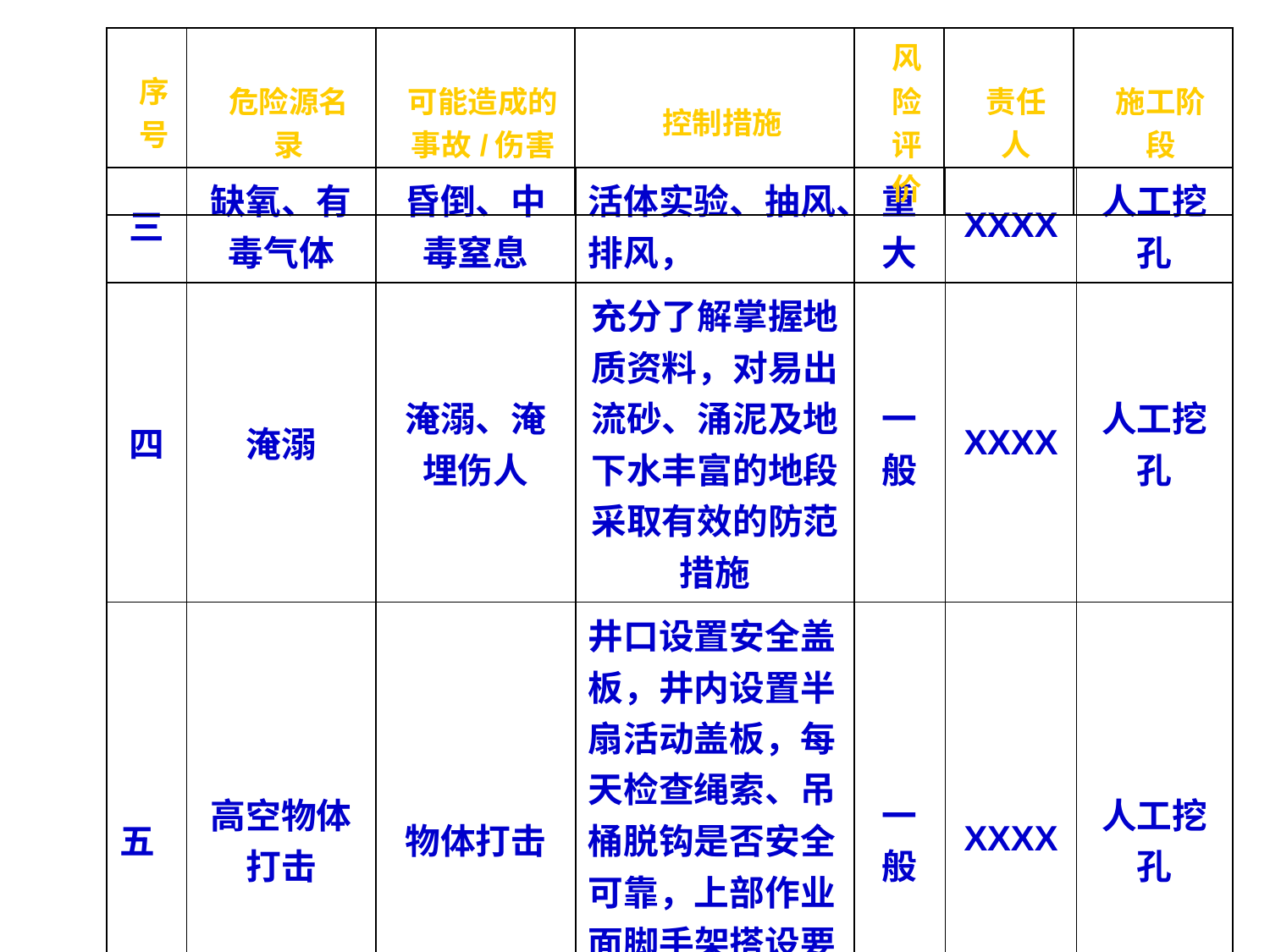

| 序号 | 危险源名录 | 可能造成的事故/伤害 | 控制措施 | 风险评价 | 责任人 | 施工阶段 |
| --- | --- | --- | --- | --- | --- | --- |
| 三 | 缺氧、有毒气体 | 昏倒、中毒窒息 | 活体实验、抽风、排风， | 重大 | XXXX | 人工挖孔 |
| --- | --- | --- | --- | --- | --- | --- |
| 四 | 淹溺 | 淹溺、淹埋伤人 | 充分了解掌握地质资料，对易出流砂、涌泥及地下水丰富的地段采取有效的防范措施 | 一般 | XXXX | 人工挖孔 |
| 五 | 高空物体打击 | 物体打击 | 井口设置安全盖板，井内设置半扇活动盖板，每天检查绳索、吊桶脱钩是否安全可靠，上部作业面脚手架搭设要稳固，不得乱扔，物件 | 一般 | XXXX | 人工挖孔 |